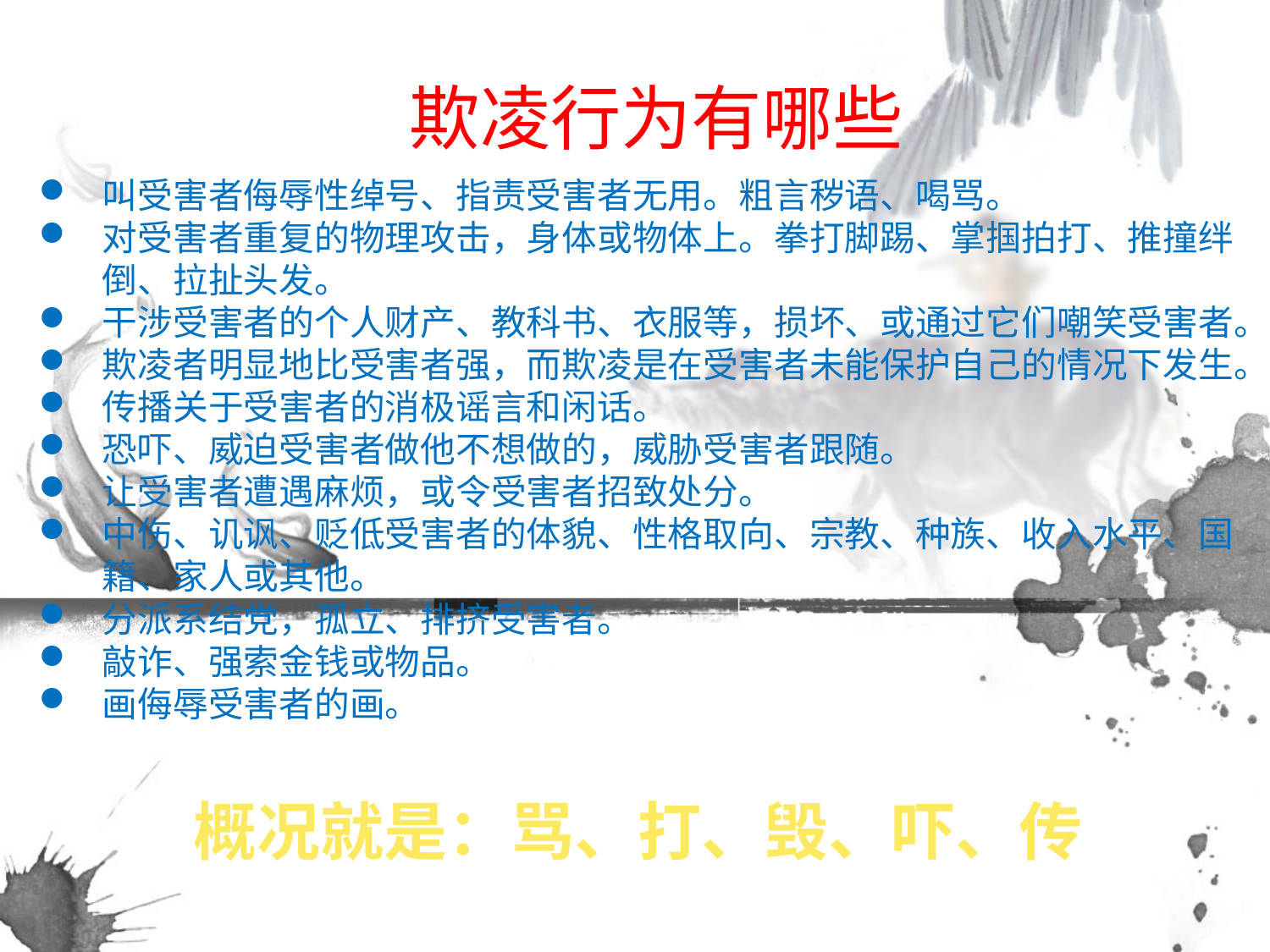

欺凌行为有哪些
叫受害者侮辱性绰号、指责受害者无用。粗言秽语、喝骂。
对受害者重复的物理攻击，身体或物体上。拳打脚踢、掌掴拍打、推撞绊倒、拉扯头发。
干涉受害者的个人财产、教科书、衣服等，损坏、或通过它们嘲笑受害者。
欺凌者明显地比受害者强，而欺凌是在受害者未能保护自己的情况下发生。
传播关于受害者的消极谣言和闲话。
恐吓、威迫受害者做他不想做的，威胁受害者跟随。
让受害者遭遇麻烦，或令受害者招致处分。
中伤、讥讽、贬低受害者的体貌、性格取向、宗教、种族、收入水平、国籍、家人或其他。
分派系结党，孤立、排挤受害者。
敲诈、强索金钱或物品。
画侮辱受害者的画。

概况就是：骂、打、毁、吓、传

3